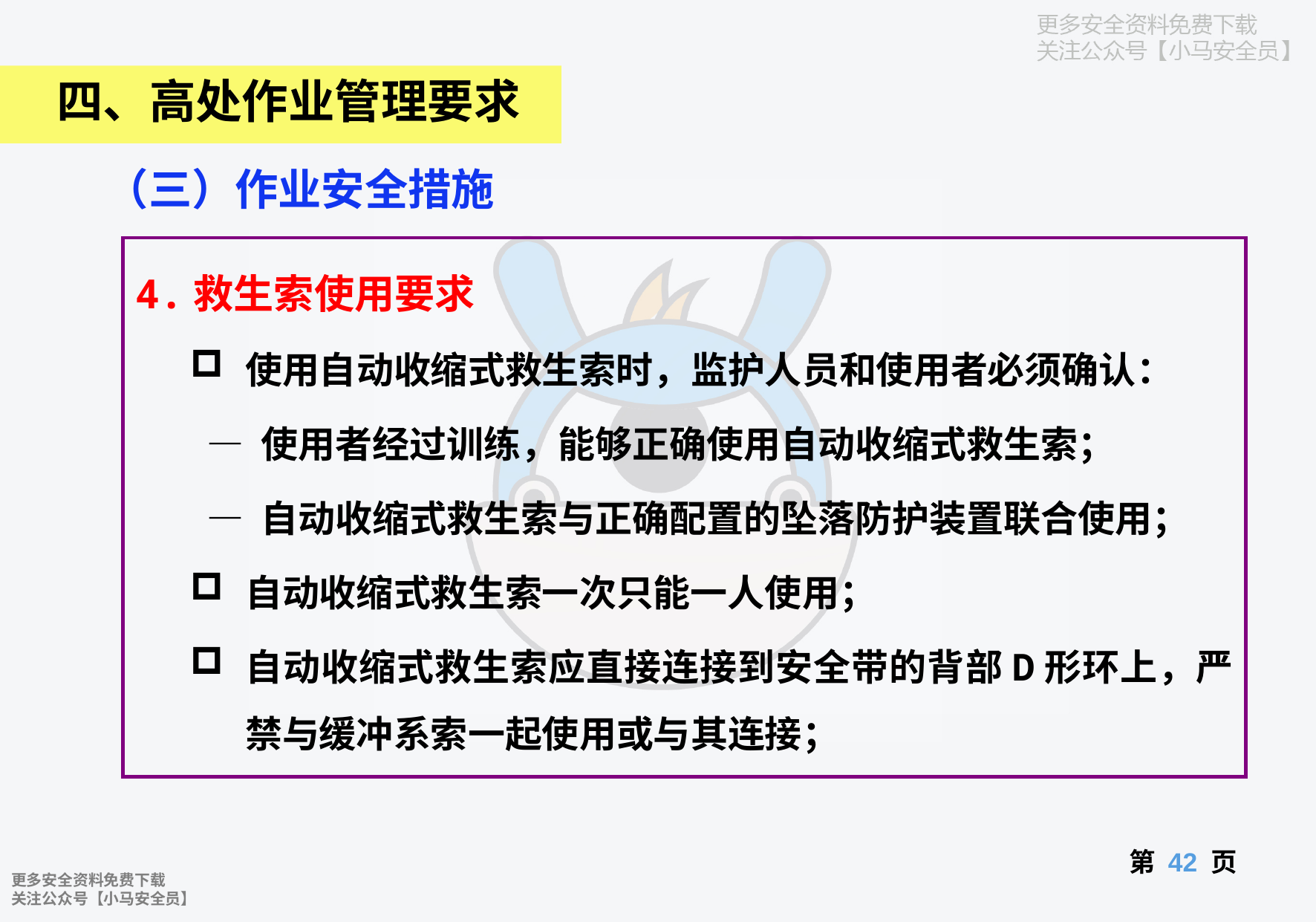

四、高处作业管理要求
（三）作业安全措施
4.救生索使用要求
使用自动收缩式救生索时，监护人员和使用者必须确认：
  — 使用者经过训练，能够正确使用自动收缩式救生索；
  — 自动收缩式救生索与正确配置的坠落防护装置联合使用；
自动收缩式救生索一次只能一人使用；
自动收缩式救生索应直接连接到安全带的背部D形环上，严禁与缓冲系索一起使用或与其连接；
第 42 页